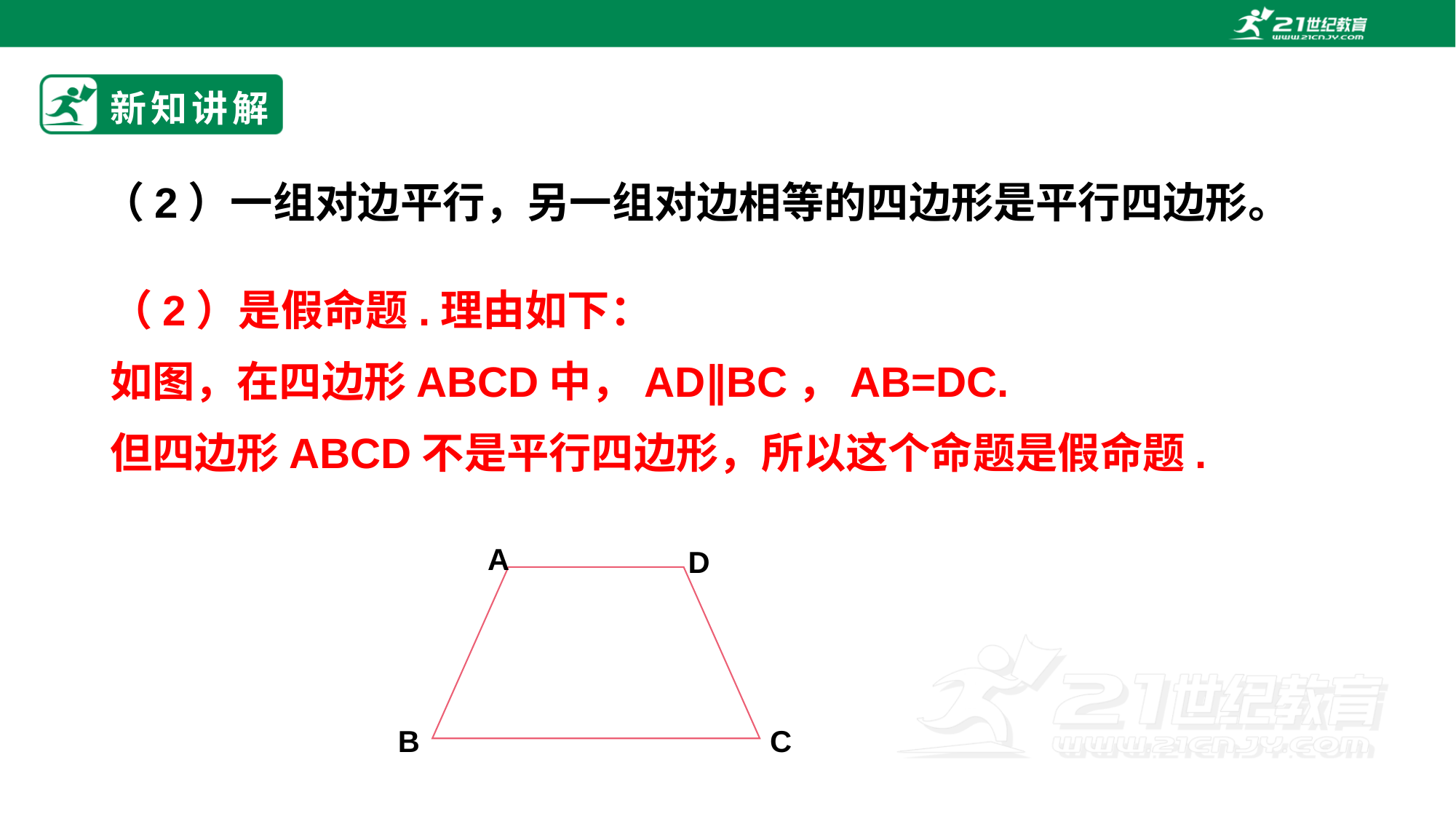

# 新知讲解
（2）一组对边平行，另一组对边相等的四边形是平行四边形。
（2）是假命题.理由如下：
如图，在四边形ABCD中，AD∥BC，AB=DC.
但四边形ABCD不是平行四边形，所以这个命题是假命题.
A
D

B
C